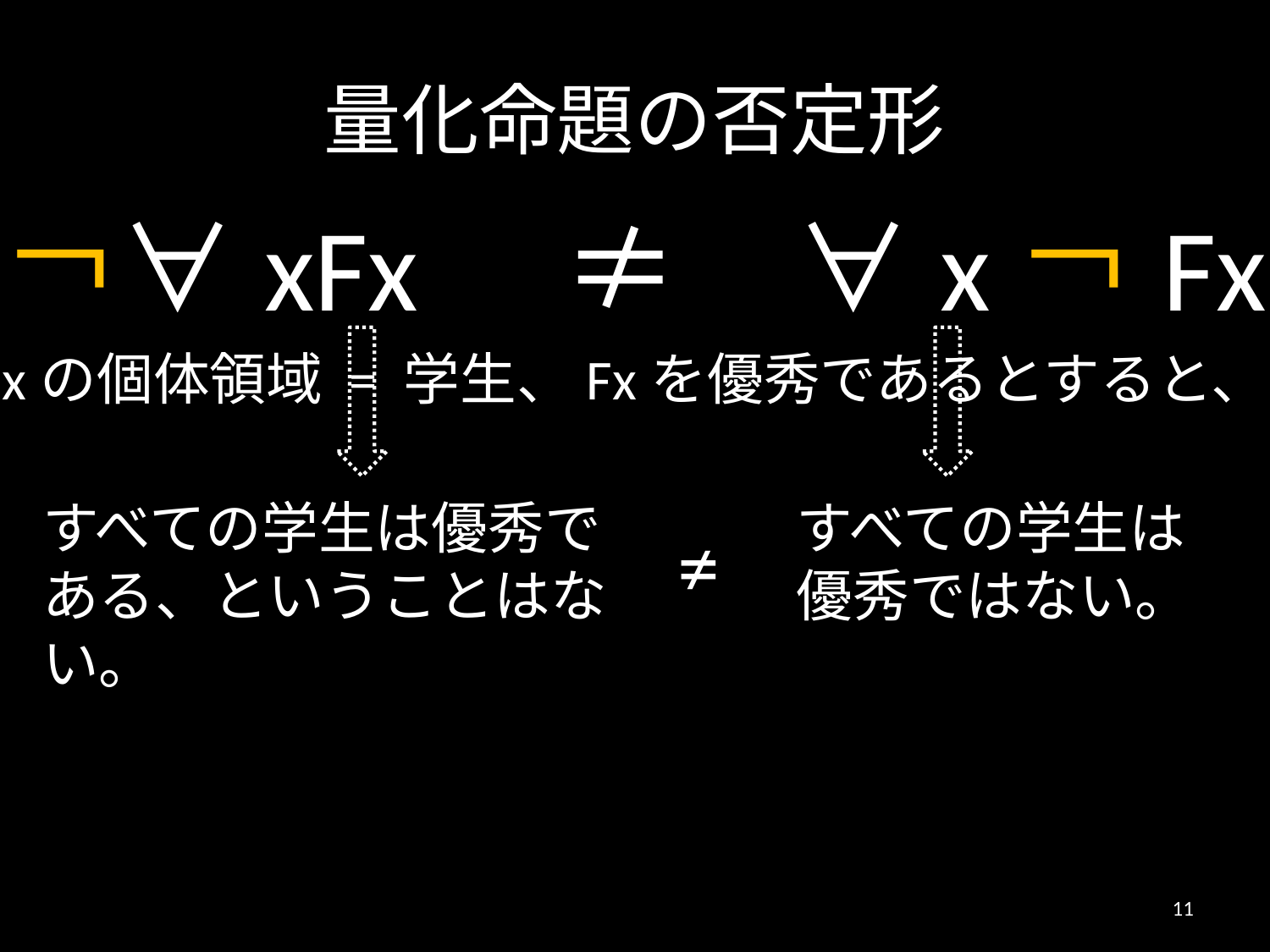

# 量化命題の否定形
￢∀xFx　≠　∀x￢Fx

xの個体領域 = 学生、Fxを優秀であるとすると、
すべての学生は優秀である、ということはない。
すべての学生は優秀ではない。
≠
11